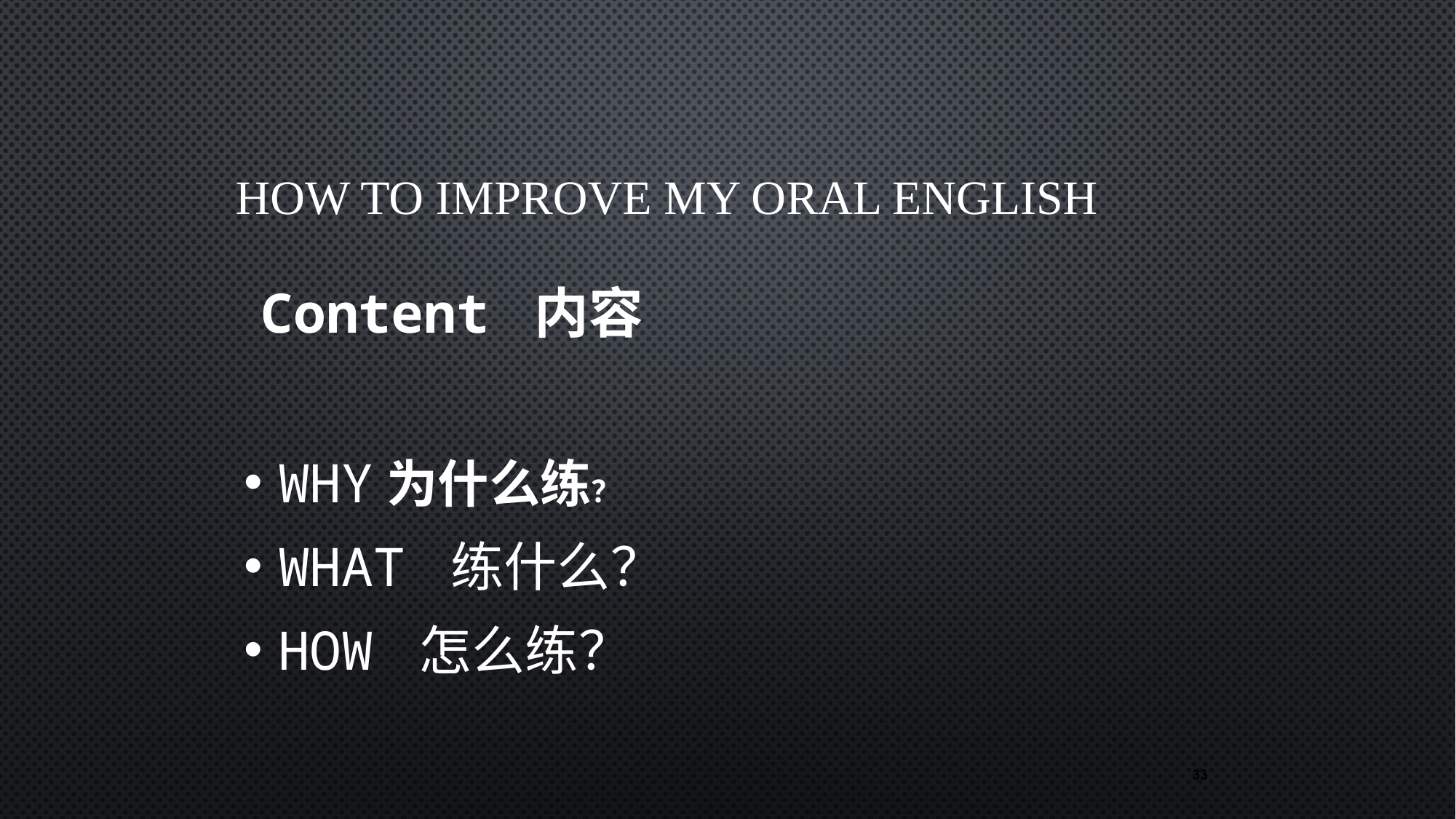

# How to improve my oral English
Content 内容
Why为什么练？
What 练什么？
How 怎么练？
33